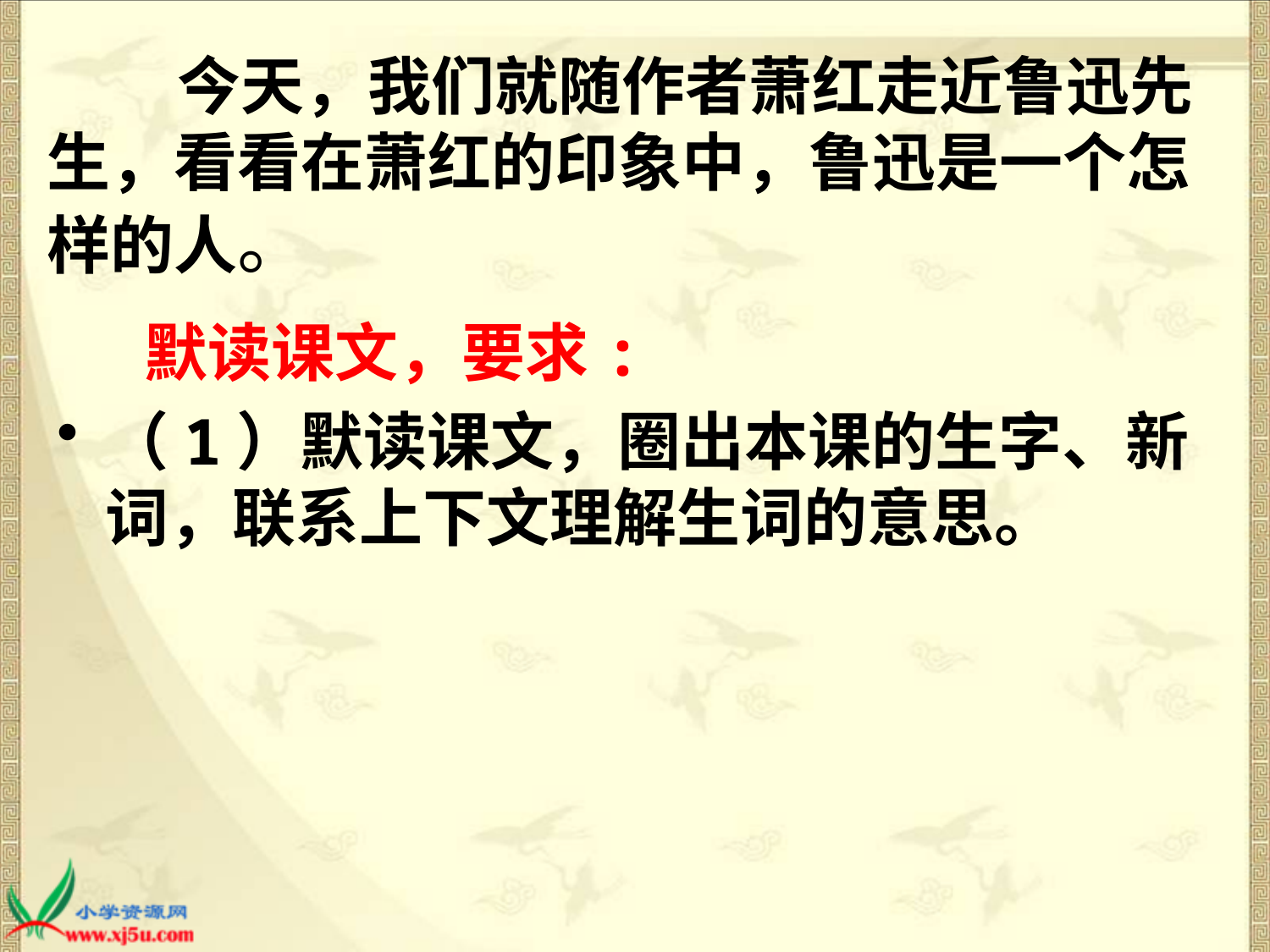

# 今天，我们就随作者萧红走近鲁迅先生，看看在萧红的印象中，鲁迅是一个怎样的人。
     默读课文，要求:
（1）默读课文，圈出本课的生字、新词，联系上下文理解生词的意思。